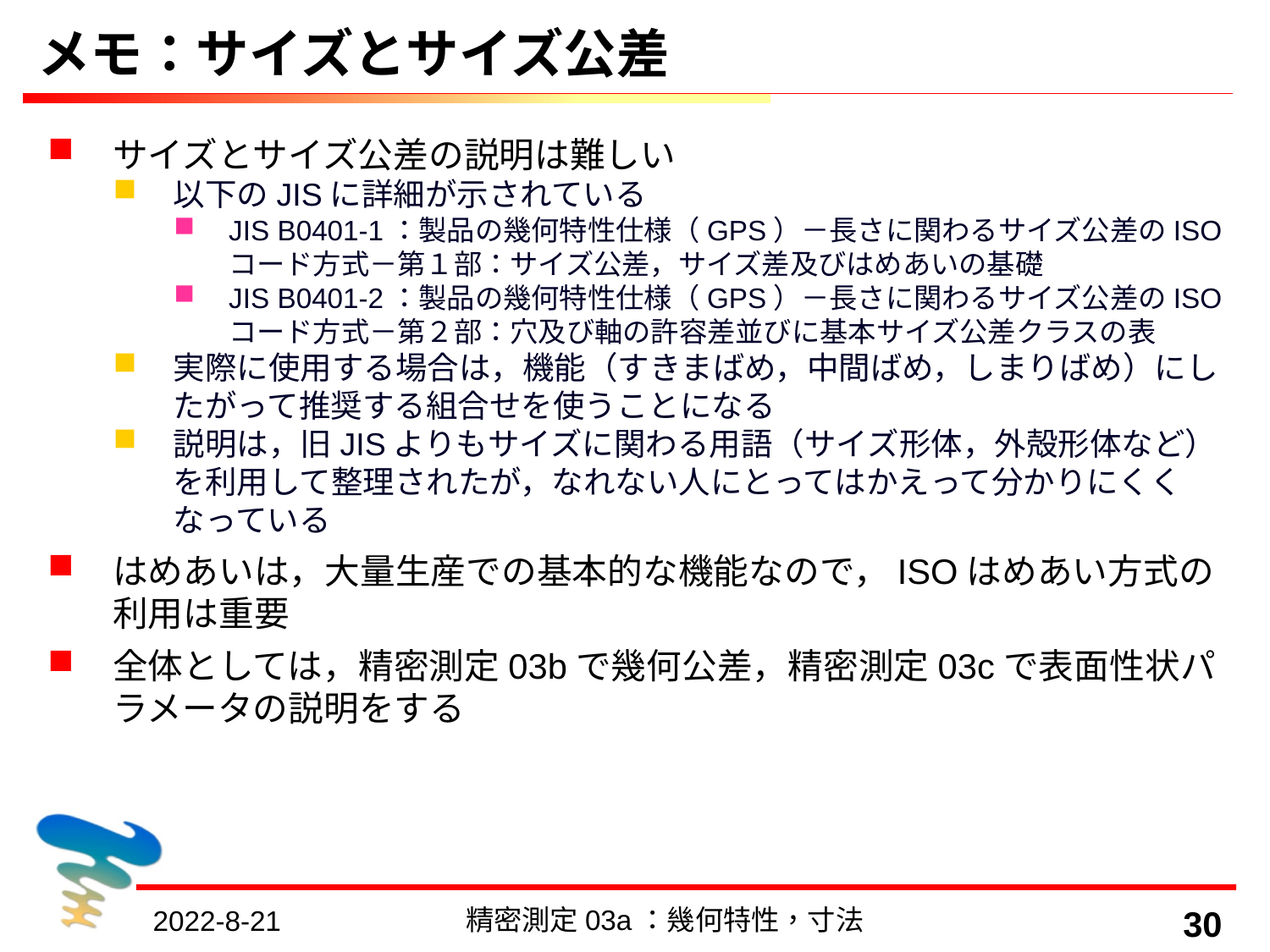

# メモ：サイズとサイズ公差
サイズとサイズ公差の説明は難しい
以下のJISに詳細が示されている
JIS B0401-1：製品の幾何特性仕様（GPS）－長さに関わるサイズ公差のISOコード方式－第１部：サイズ公差，サイズ差及びはめあいの基礎
JIS B0401-2：製品の幾何特性仕様（GPS）－長さに関わるサイズ公差のISOコード方式－第２部：穴及び軸の許容差並びに基本サイズ公差クラスの表
実際に使用する場合は，機能（すきまばめ，中間ばめ，しまりばめ）にしたがって推奨する組合せを使うことになる
説明は，旧JISよりもサイズに関わる用語（サイズ形体，外殻形体など）を利用して整理されたが，なれない人にとってはかえって分かりにくくなっている
はめあいは，大量生産での基本的な機能なので，ISOはめあい方式の利用は重要
全体としては，精密測定03bで幾何公差，精密測定03cで表面性状パラメータの説明をする
精密測定03a：幾何特性，寸法
30
2022-8-21